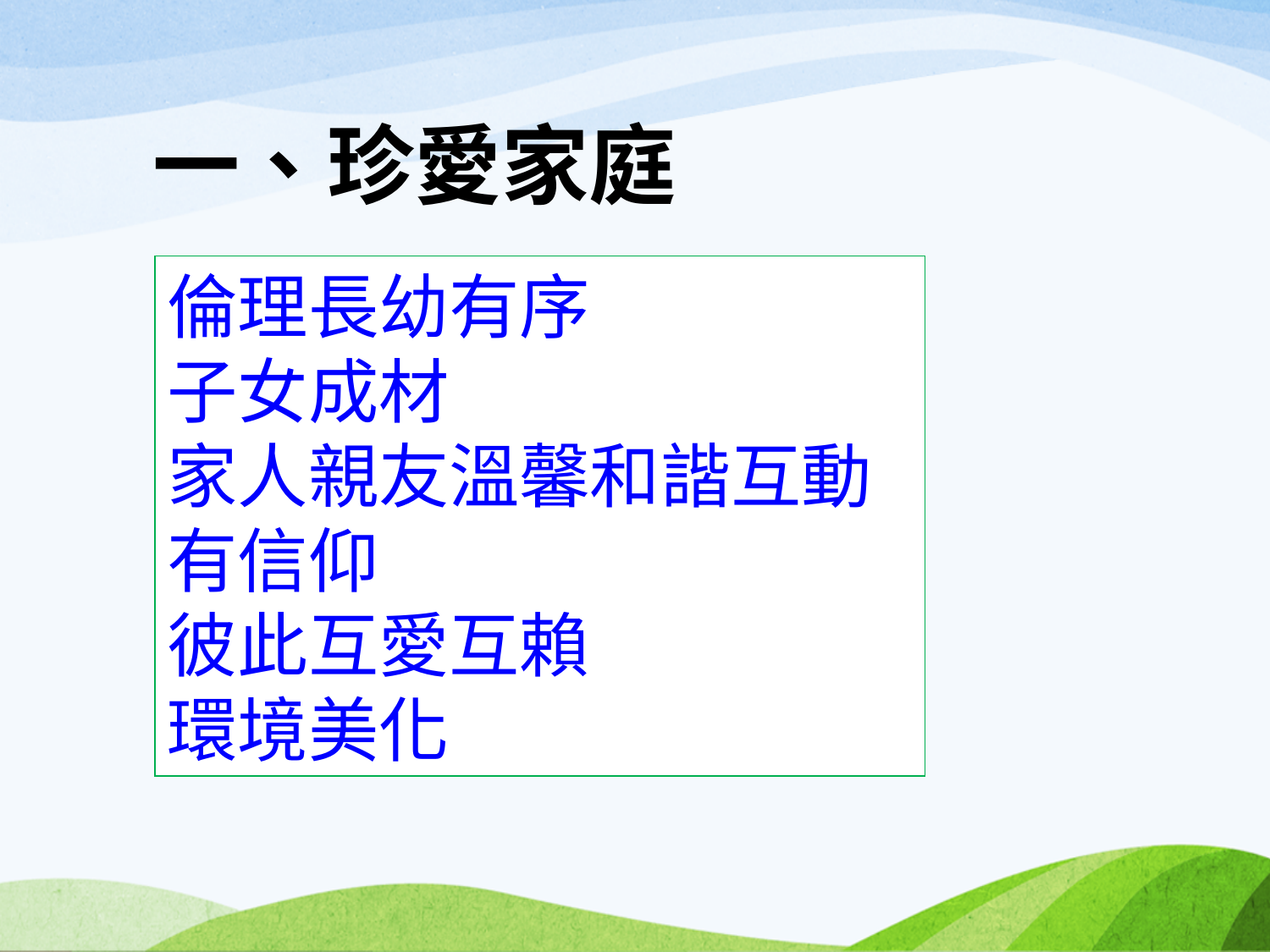

# 一、珍愛家庭
倫理長幼有序
子女成材
家人親友溫馨和諧互動
有信仰
彼此互愛互賴
環境美化